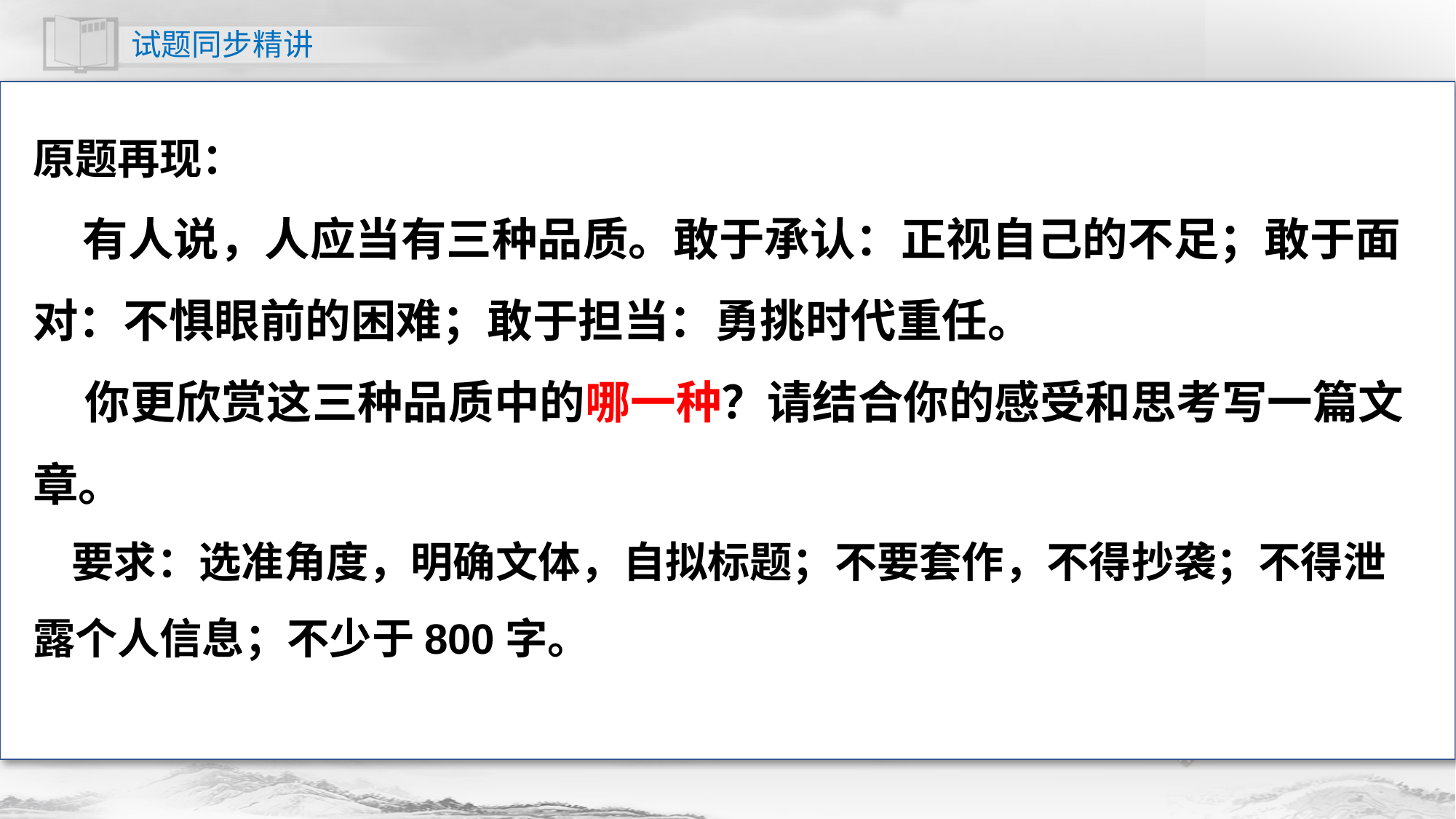

原题再现：
    有人说，人应当有三种品质。敢于承认：正视自己的不足；敢于面对：不惧眼前的困难；敢于担当：勇挑时代重任。
    你更欣赏这三种品质中的哪一种？请结合你的感受和思考写一篇文章。
   要求：选准角度，明确文体，自拟标题；不要套作，不得抄袭；不得泄露个人信息；不少于800字。